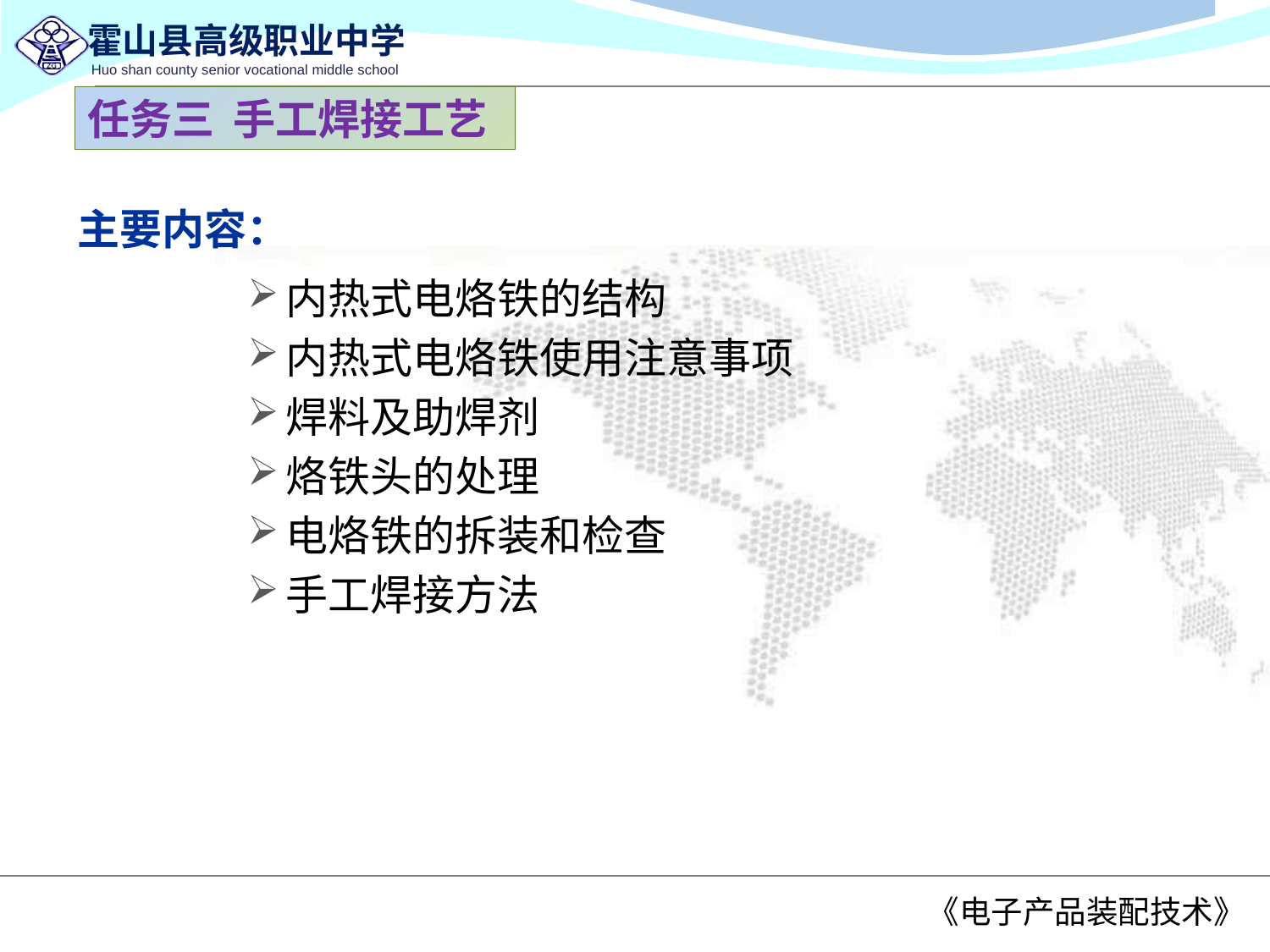

任务三  手工焊接工艺
# 主要内容：
内热式电烙铁的结构
内热式电烙铁使用注意事项
焊料及助焊剂
烙铁头的处理
电烙铁的拆装和检查
手工焊接方法